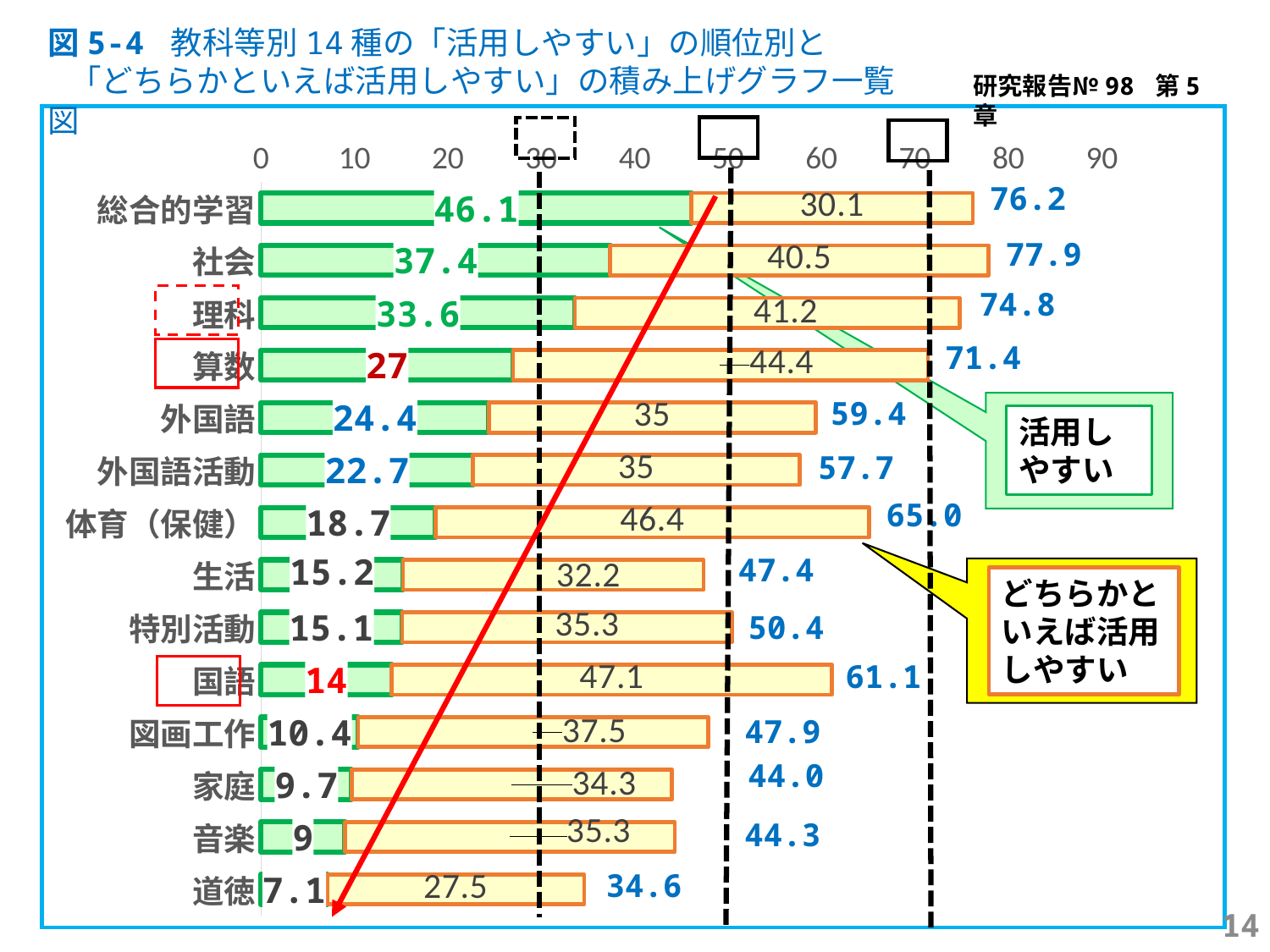

図5-4 教科等別14種の「活用しやすい」の順位別と
  「どちらかといえば活用しやすい」の積み上げグラフ一覧図
研究報告№98 第5章

### Chart

| Category | 活用しやすい | どちらかといえば活用しやすい |
|---|---|---|
| 総合的学習 | 46.1 | 30.1 |
| 社会 | 37.4 | 40.5 |
| 理科 | 33.6 | 41.2 |
| 算数 | 27.0 | 44.4 |
| 外国語 | 24.4 | 35.0 |
| 外国語活動 | 22.7 | 35.0 |
| 体育（保健） | 18.7 | 46.4 |
| 生活 | 15.2 | 32.2 |
| 特別活動 | 15.1 | 35.3 |
| 国語 | 14.0 | 47.1 |
| 図画工作 | 10.4 | 37.5 |
| 家庭 | 9.7 | 34.3 |
| 音楽 | 9.0 | 35.3 |
| 道徳 | 7.1 | 27.5 |
76.2
77.9
74.8

71.4

59.4

活用しやすい
57.7
65.0
47.4

どちらかといえば活用しやすい
50.4
61.1

47.9
44.0
44.3
34.6
14